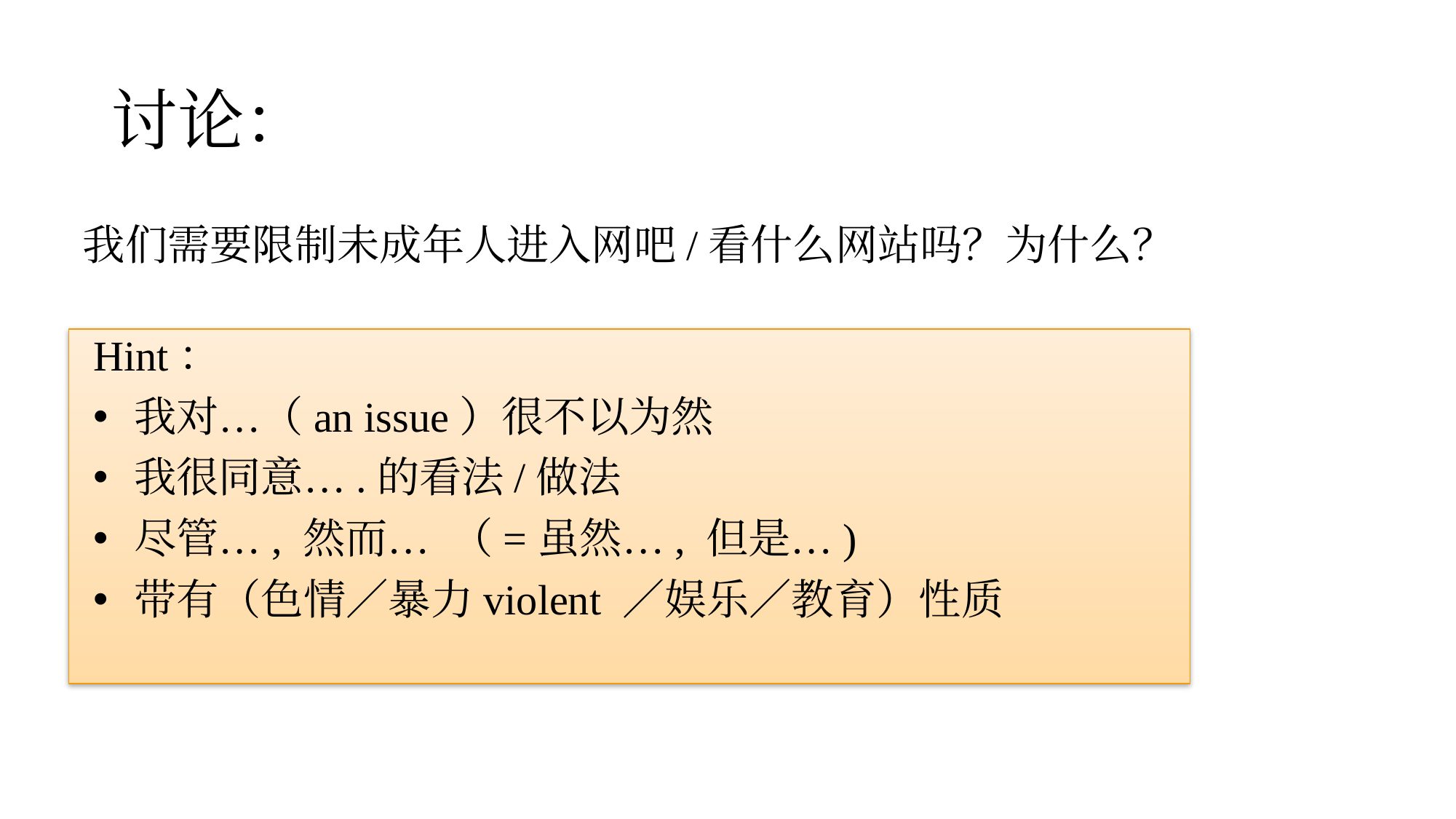

# 讨论：
我们需要限制未成年人进入网吧/看什么网站吗？为什么？

Hint：
我对…（an issue）很不以为然
我很同意….的看法/做法
尽管…, 然而…  （=虽然…, 但是…)
带有（色情／暴力violent ／娱乐／教育）性质